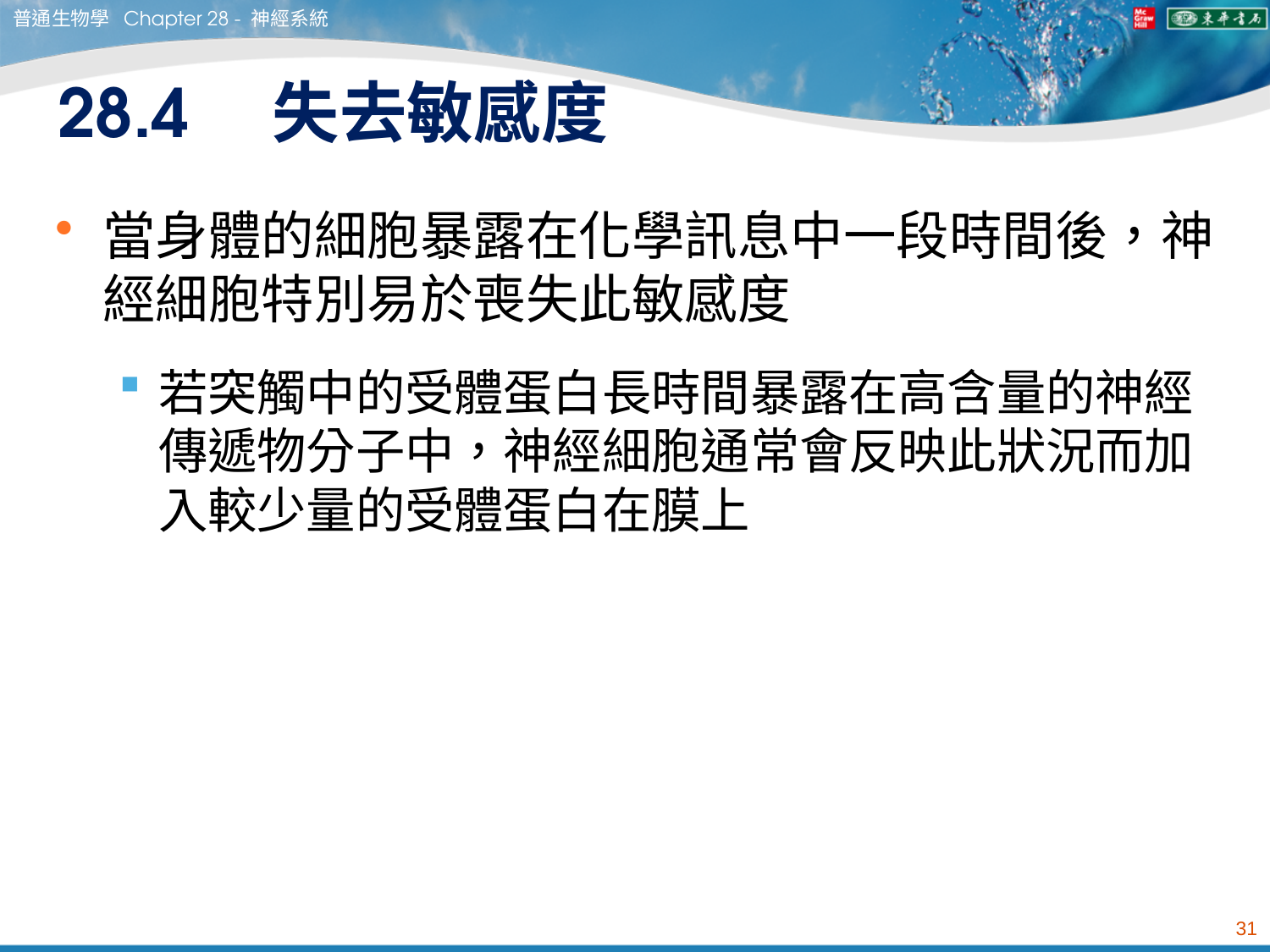

普通生物學  Chapter 28 - 神經系統
# 28.4　失去敏感度
當身體的細胞暴露在化學訊息中一段時間後，神經細胞特別易於喪失此敏感度
若突觸中的受體蛋白長時間暴露在高含量的神經傳遞物分子中，神經細胞通常會反映此狀況而加入較少量的受體蛋白在膜上
31